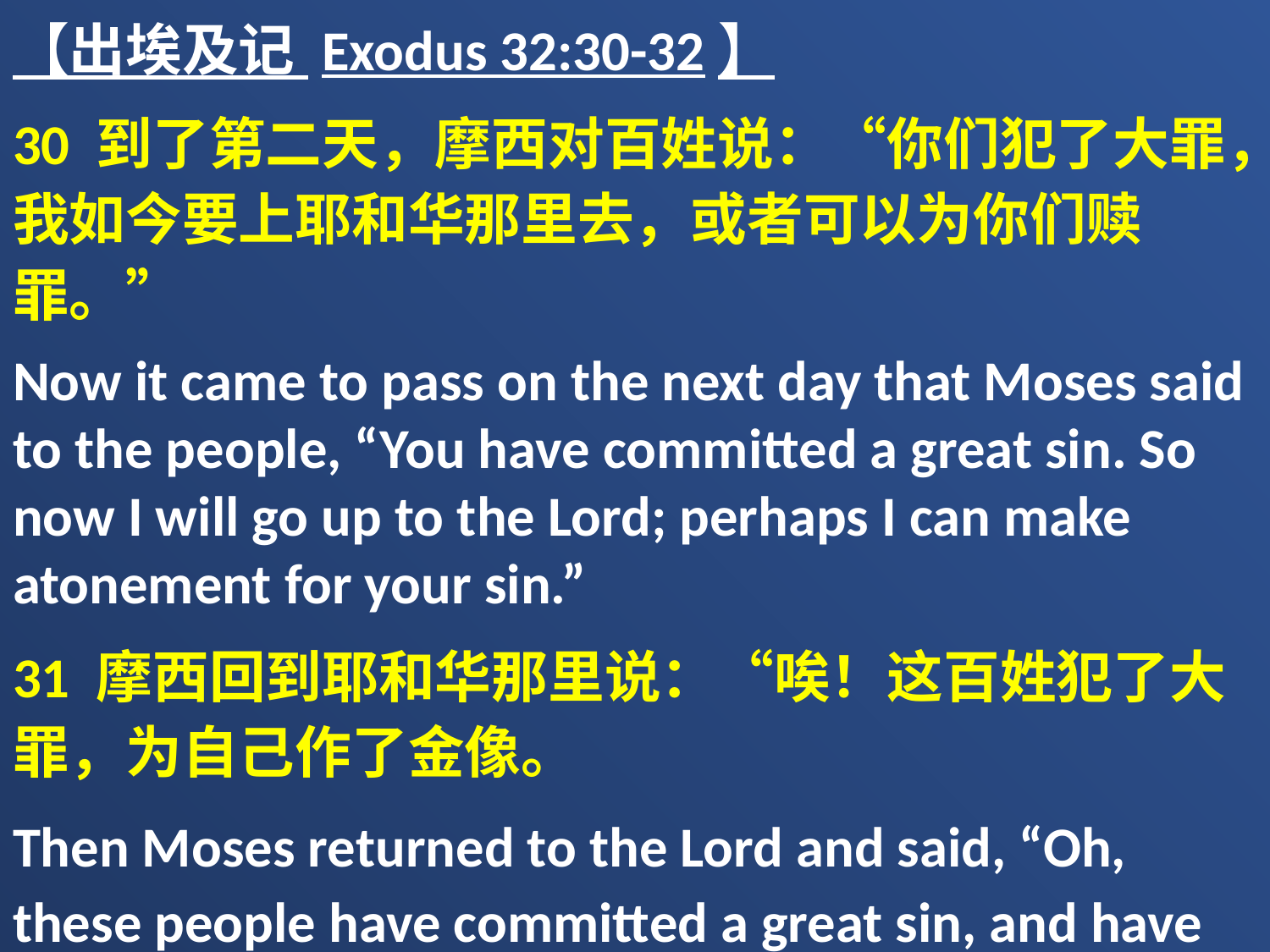

【出埃及记 Exodus 32:30-32】
30 到了第二天，摩西对百姓说：“你们犯了大罪，我如今要上耶和华那里去，或者可以为你们赎罪。”
Now it came to pass on the next day that Moses said to the people, “You have committed a great sin. So now I will go up to the Lord; perhaps I can make atonement for your sin.”
31 摩西回到耶和华那里说：“唉！这百姓犯了大罪，为自己作了金像。
Then Moses returned to the Lord and said, “Oh, these people have committed a great sin, and have made for themselves a god of gold!